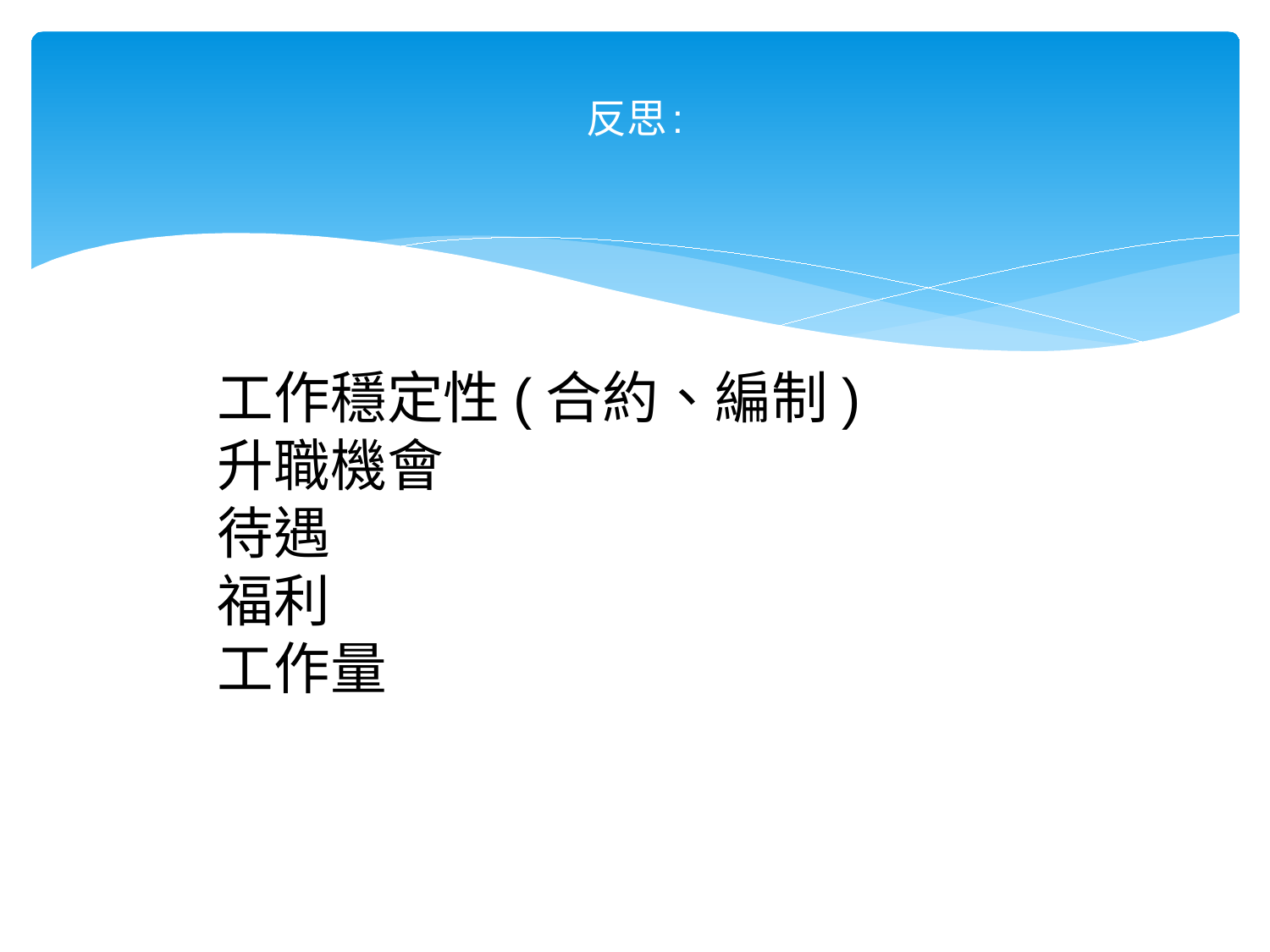

# 反思:
工作穩定性(合約、編制)
升職機會
待遇
福利
工作量